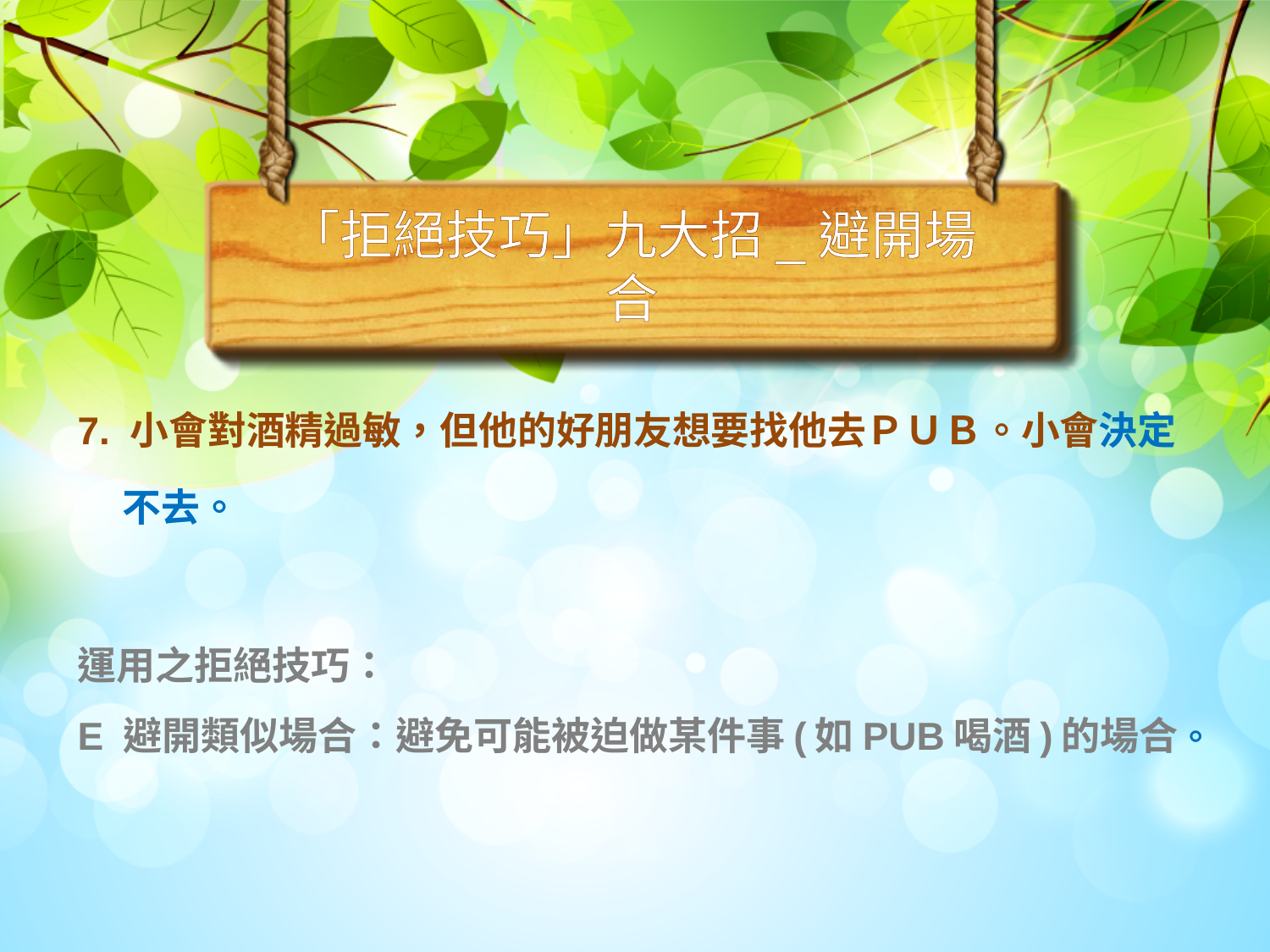

# 「拒絕技巧」九大招_避開場合
7. 小會對酒精過敏，但他的好朋友想要找他去ＰＵＢ。小會決定
    不去。
運用之拒絕技巧：
E 避開類似場合：避免可能被迫做某件事(如PUB喝酒)的場合。